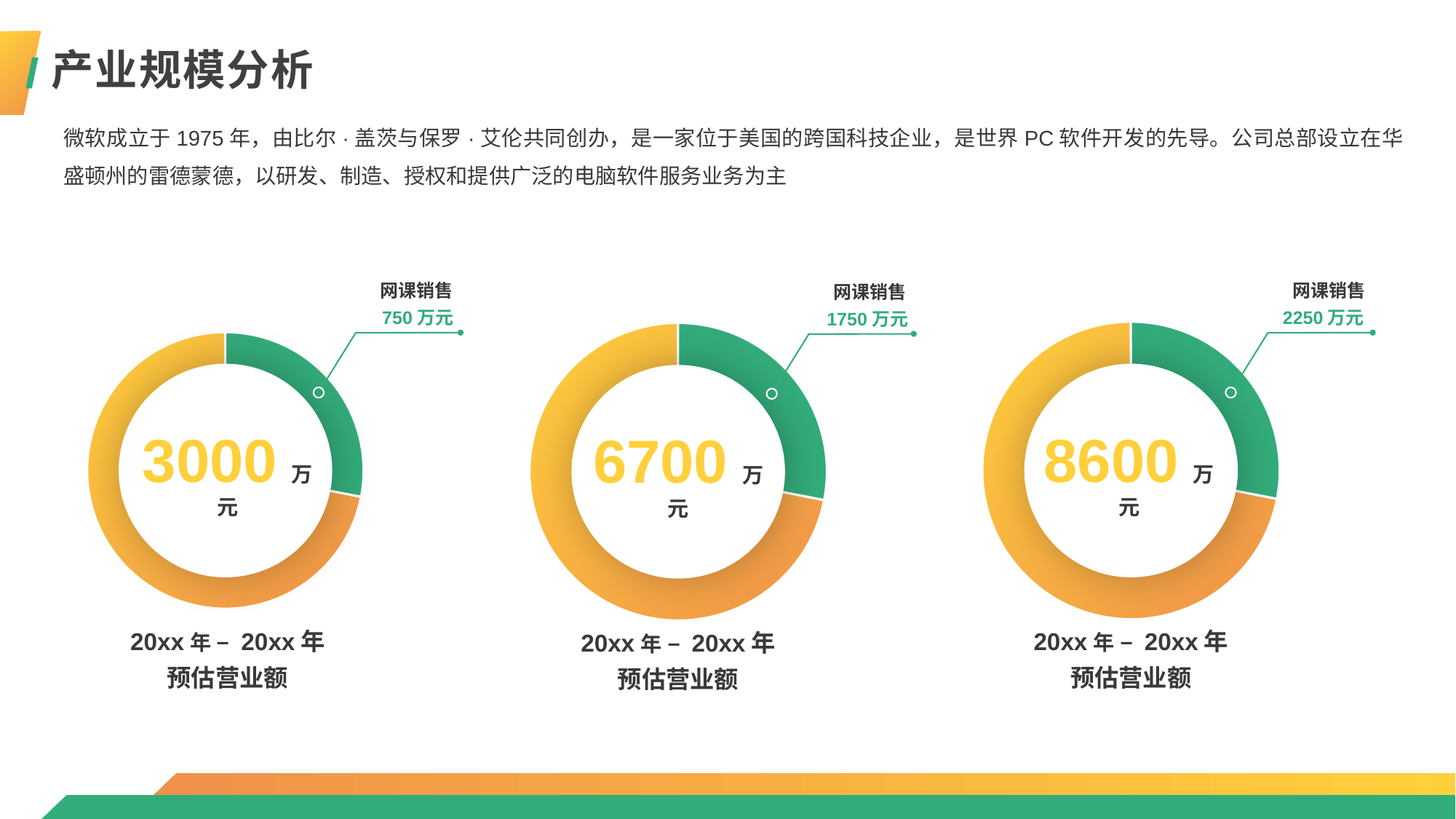

产业规模分析
微软成立于1975年，由比尔·盖茨与保罗·艾伦共同创办，是一家位于美国的跨国科技企业，是世界PC软件开发的先导。公司总部设立在华盛顿州的雷德蒙德，以研发、制造、授权和提供广泛的电脑软件服务业务为主
网课销售
750万元

### Chart

| Category | 销售额 |
|---|---|
| 第一季度 | 8.2 |
| 第二季度 | 3.2 |
3000万元
20xx年 – 20xx年
预估营业额
网课销售
2250万元

### Chart

| Category | 销售额 |
|---|---|
| 第一季度 | 8.2 |
| 第二季度 | 3.2 |
8600万元
20xx年 – 20xx年
预估营业额
网课销售
1750万元

### Chart

| Category | 销售额 |
|---|---|
| 第一季度 | 8.2 |
| 第二季度 | 3.2 |
6700万元
20xx年 – 20xx年
预估营业额